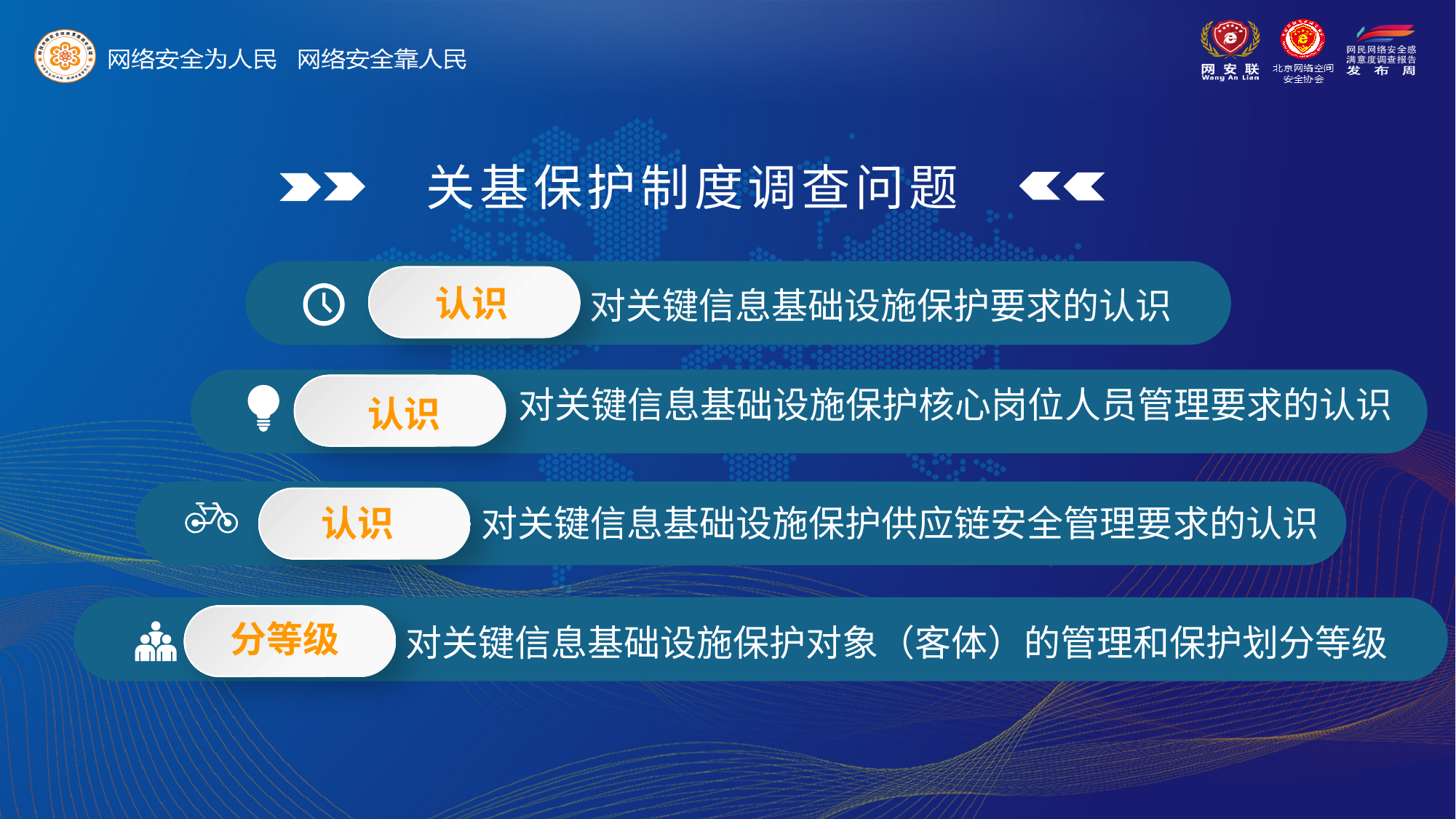

关基保护制度调查问题

认识
对关键信息基础设施保护要求的认识

对关键信息基础设施保护核心岗位人员管理要求的认识

认识

认识
对关键信息基础设施保护供应链安全管理要求的认识

分等级
对关键信息基础设施保护对象（客体）的管理和保护划分等级